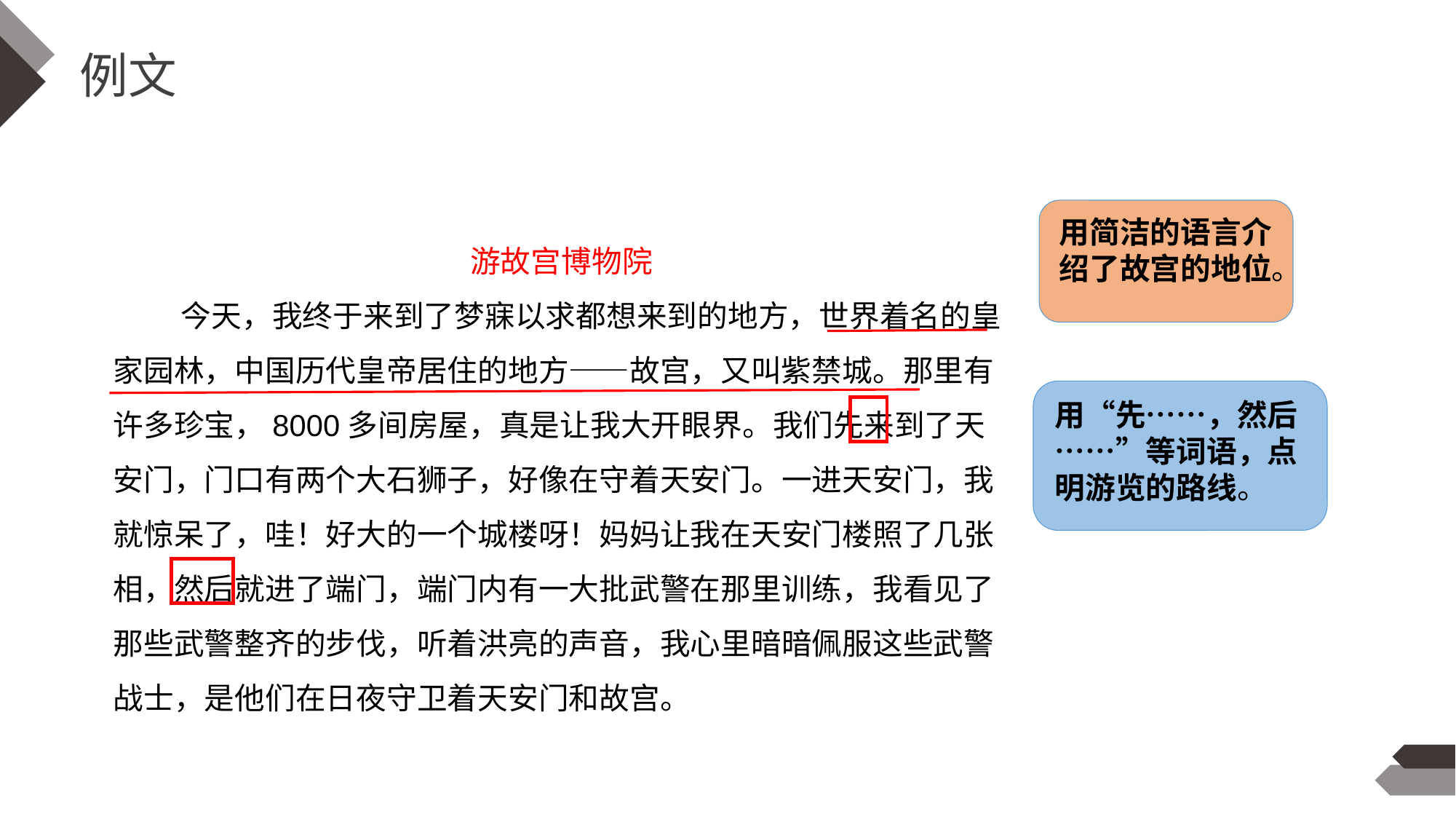

例文

用简洁的语言介绍了故宫的地位。
游故宫博物院
         今天，我终于来到了梦寐以求都想来到的地方，世界着名的皇家园林，中国历代皇帝居住的地方——故宫，又叫紫禁城。那里有许多珍宝，8000多间房屋，真是让我大开眼界。我们先来到了天安门，门口有两个大石狮子，好像在守着天安门。一进天安门，我就惊呆了，哇！好大的一个城楼呀！妈妈让我在天安门楼照了几张相，然后就进了端门，端门内有一大批武警在那里训练，我看见了那些武警整齐的步伐，听着洪亮的声音，我心里暗暗佩服这些武警战士，是他们在日夜守卫着天安门和故宫。

用“先……，然后……”等词语，点明游览的路线。